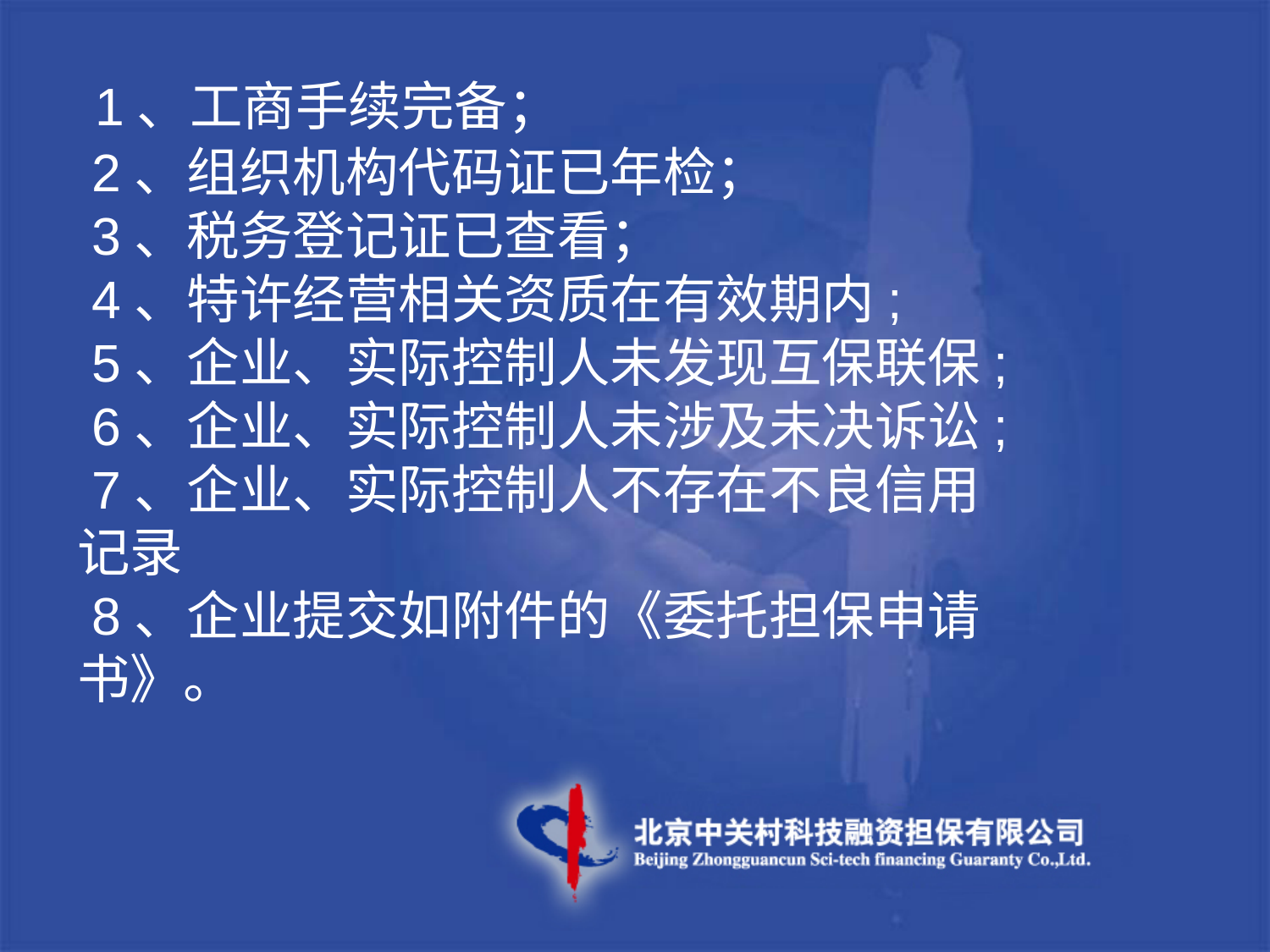

1、工商手续完备；
 2、组织机构代码证已年检；
 3、税务登记证已查看；
 4、特许经营相关资质在有效期内;
 5、企业、实际控制人未发现互保联保;
 6、企业、实际控制人未涉及未决诉讼;
 7、企业、实际控制人不存在不良信用记录
 8、企业提交如附件的《委托担保申请书》。